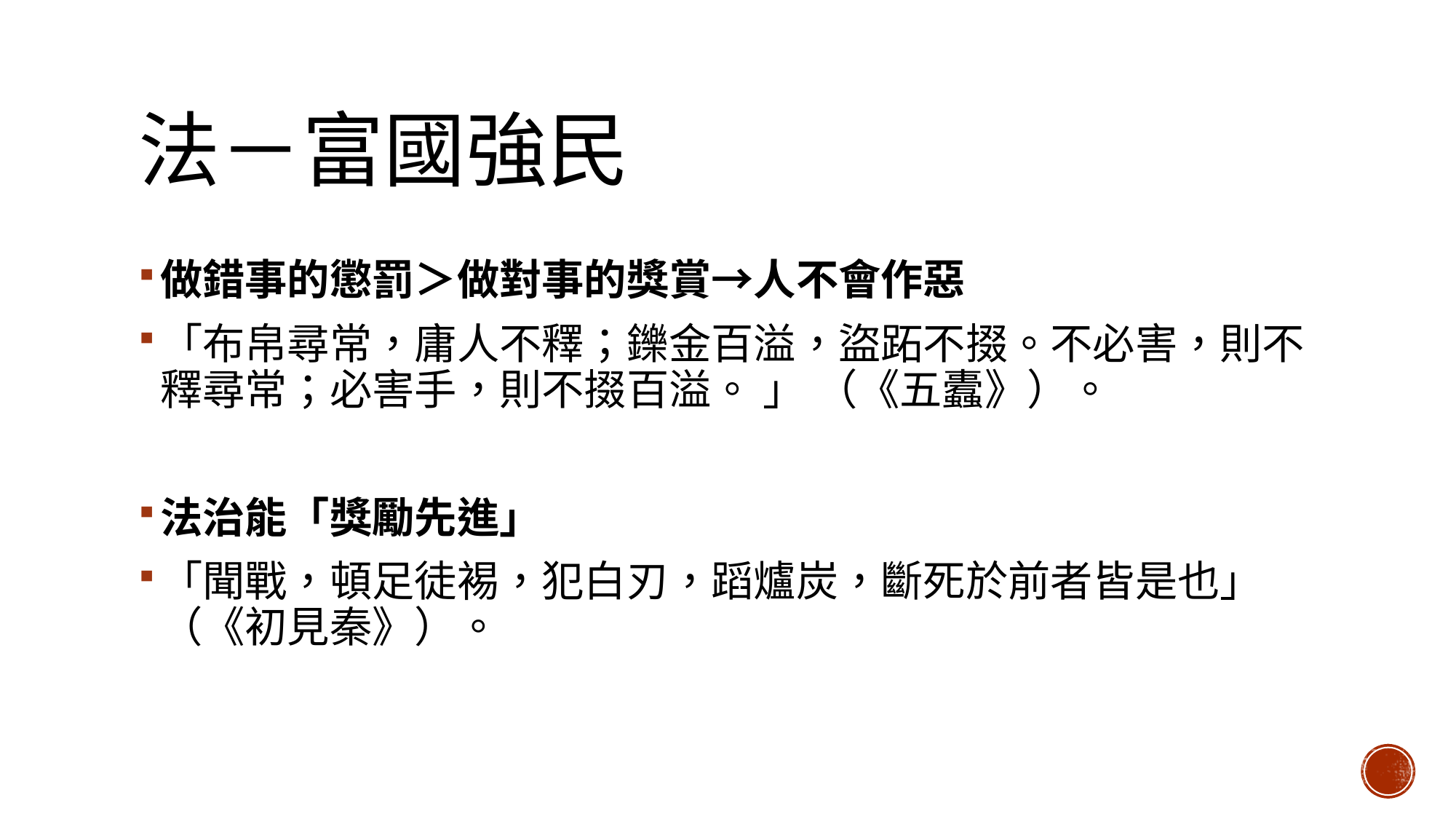

# 法－富國強民
做錯事的懲罰＞做對事的獎賞→人不會作惡
「布帛尋常，庸人不釋；鑠金百溢，盜跖不掇。不必害，則不釋尋常；必害手，則不掇百溢。 」 （《五蠹》）。

法治能「獎勵先進」
「聞戰，頓足徒裼，犯白刃，蹈爐炭，斷死於前者皆是也」（《初見秦》）。